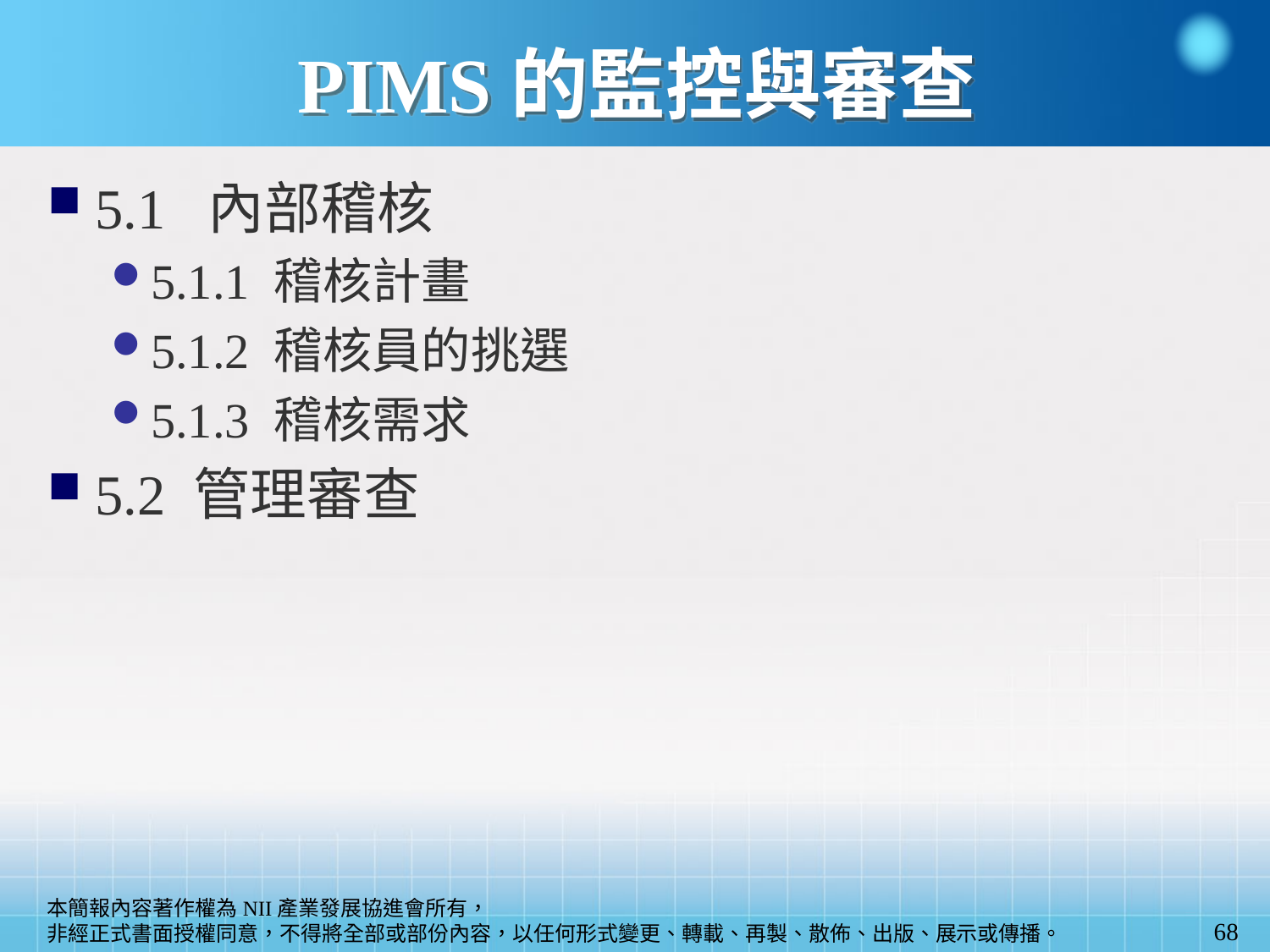

PIMS的監控與審查
5.1  內部稽核
5.1.1 稽核計畫
5.1.2 稽核員的挑選
5.1.3 稽核需求
5.2 管理審查

68